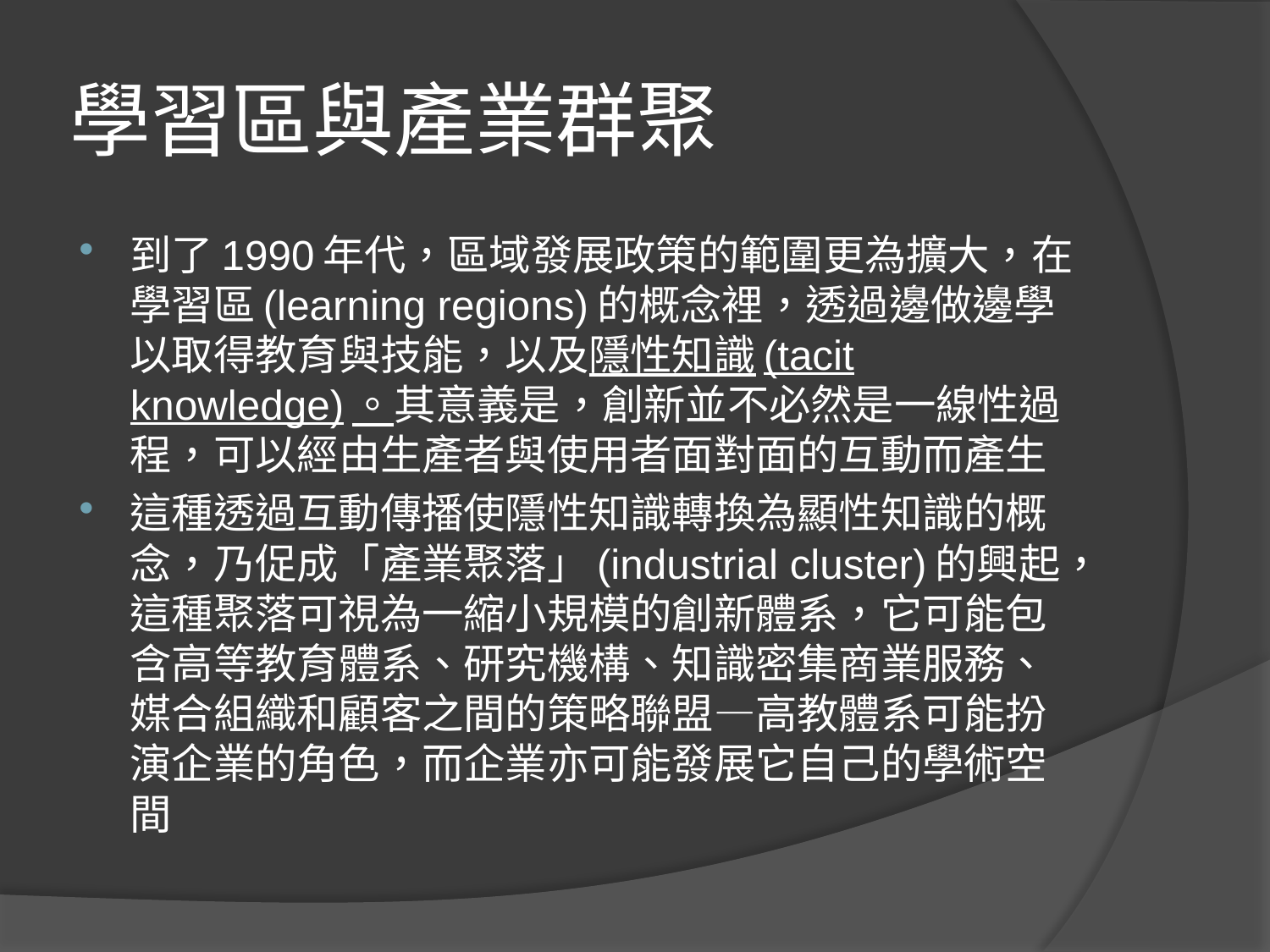

# 學習區與產業群聚
到了1990年代，區域發展政策的範圍更為擴大，在學習區(learning regions)的概念裡，透過邊做邊學以取得教育與技能，以及隱性知識(tacit knowledge)。其意義是，創新並不必然是一線性過程，可以經由生產者與使用者面對面的互動而產生
這種透過互動傳播使隱性知識轉換為顯性知識的概念，乃促成「產業聚落」(industrial cluster)的興起，這種聚落可視為一縮小規模的創新體系，它可能包含高等教育體系、研究機構、知識密集商業服務、媒合組織和顧客之間的策略聯盟—高教體系可能扮演企業的角色，而企業亦可能發展它自己的學術空間